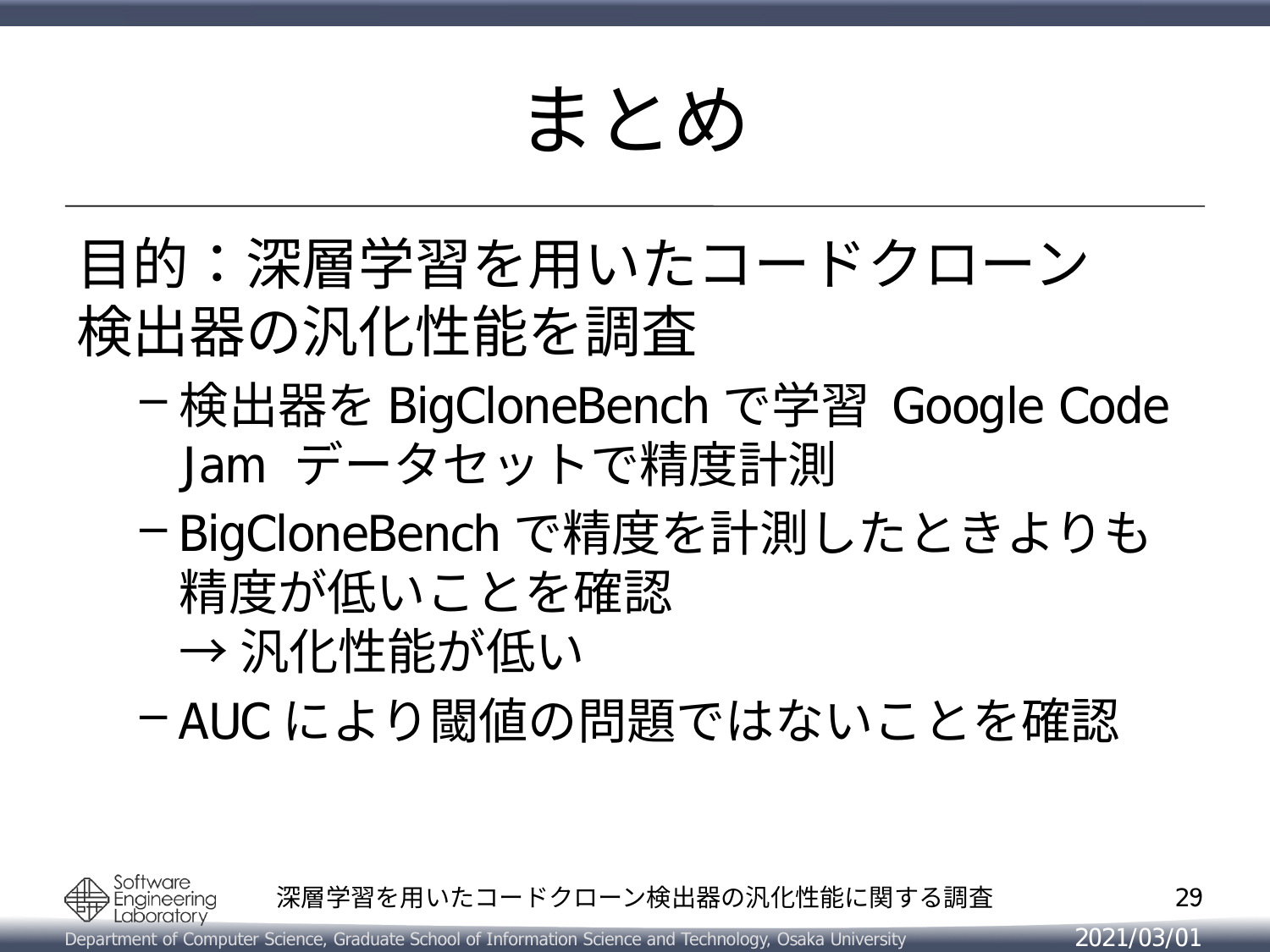

# まとめ
目的：深層学習を用いたコードクローン
検出器の汎化性能を調査
検出器をBigCloneBenchで学習 Google Code Jam データセットで精度計測
BigCloneBenchで精度を計測したときよりも精度が低いことを確認
→ 汎化性能が低い
AUCにより閾値の問題ではないことを確認
29
深層学習を用いたコードクローン検出器の汎化性能に関する調査
2021/03/01